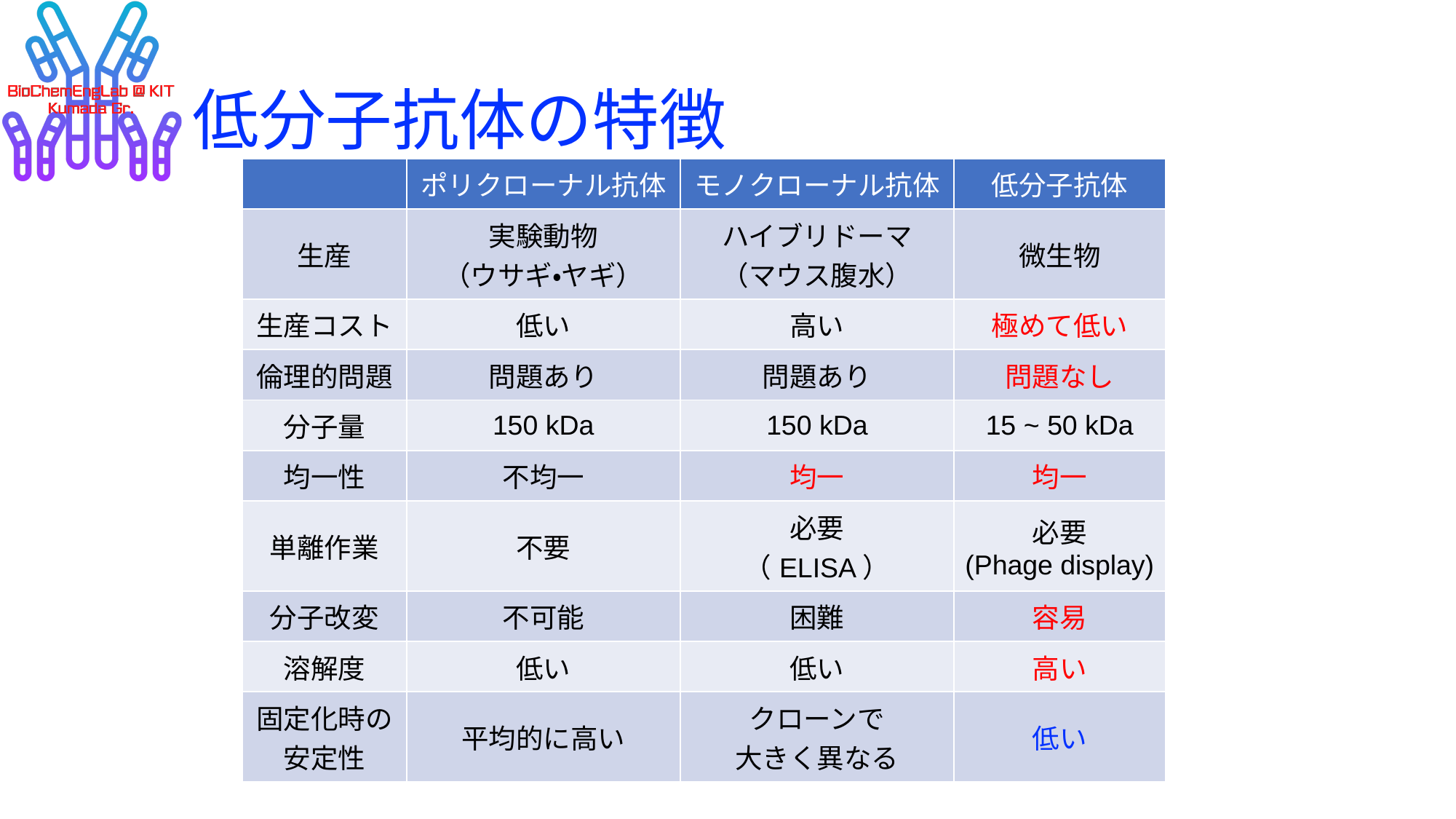

# 低分子抗体の特徴
|  | ポリクローナル抗体 | モノクローナル抗体 | 低分子抗体 |
| --- | --- | --- | --- |
| 生産 | 実験動物 （ウサギ・ヤギ） | ハイブリドーマ （マウス腹水） | 微生物 |
| 生産コスト | 低い | 高い | 極めて低い |
| 倫理的問題 | 問題あり | 問題あり | 問題なし |
| 分子量 | 150 kDa | 150 kDa | 15 ~ 50 kDa |
| 均一性 | 不均一 | 均一 | 均一 |
| 単離作業 | 不要 | 必要 （ELISA） | 必要 (Phage display) |
| 分子改変 | 不可能 | 困難 | 容易 |
| 溶解度 | 低い | 低い | 高い |
| 固定化時の 安定性 | 平均的に高い | クローンで 大きく異なる | 低い |